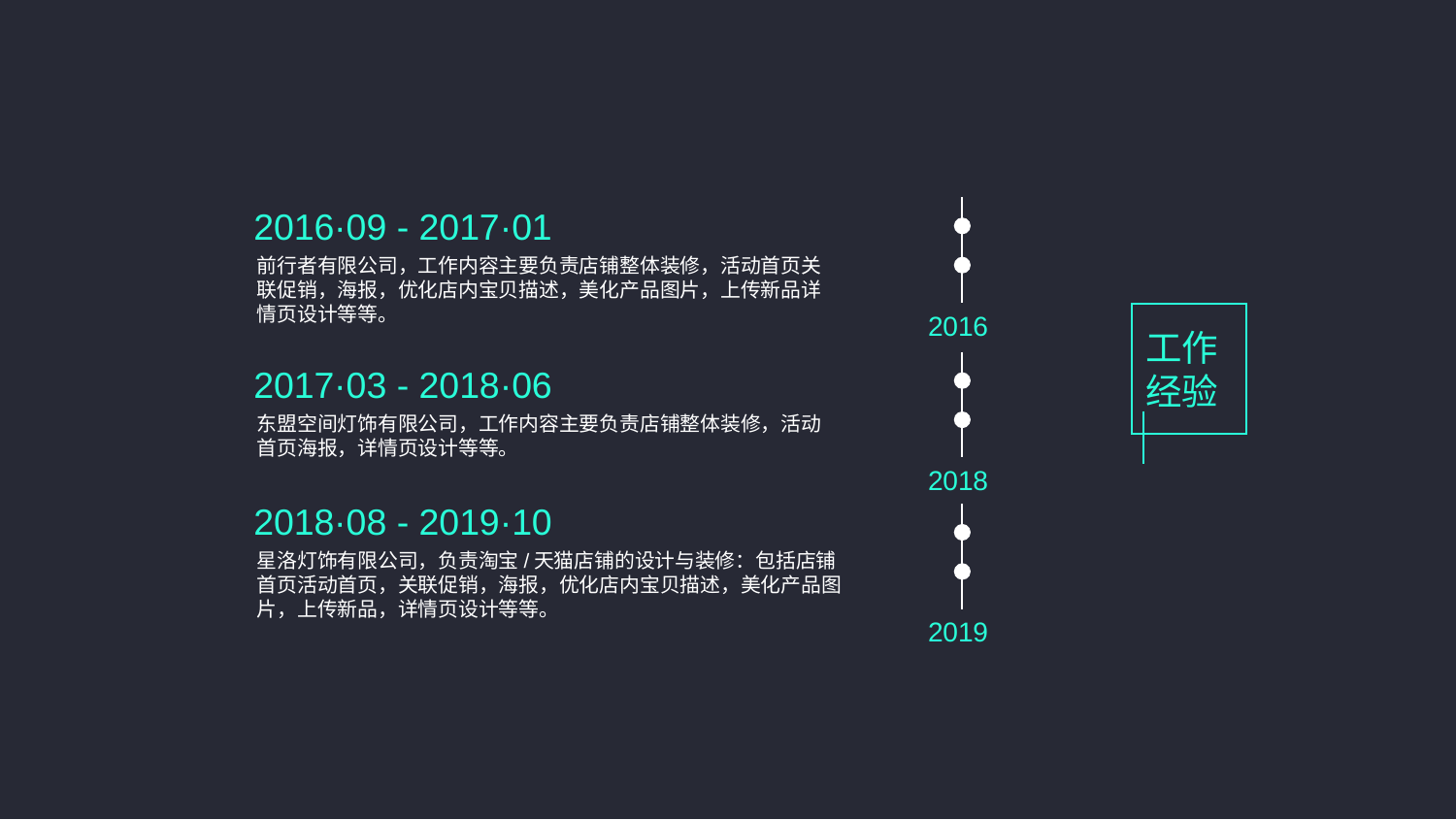

2016·09 - 2017·01

前行者有限公司，工作内容主要负责店铺整体装修，活动首页关
联促销，海报，优化店内宝贝描述，美化产品图片，上传新品详
情页设计等等。
2016

工作经验

2017·03 - 2018·06
东盟空间灯饰有限公司，工作内容主要负责店铺整体装修，活动
首页海报，详情页设计等等。
2018
2018·08 - 2019·10

星洛灯饰有限公司，负责淘宝/天猫店铺的设计与装修：包括店铺
首页活动首页，关联促销，海报，优化店内宝贝描述，美化产品图
片，上传新品，详情页设计等等。
2019